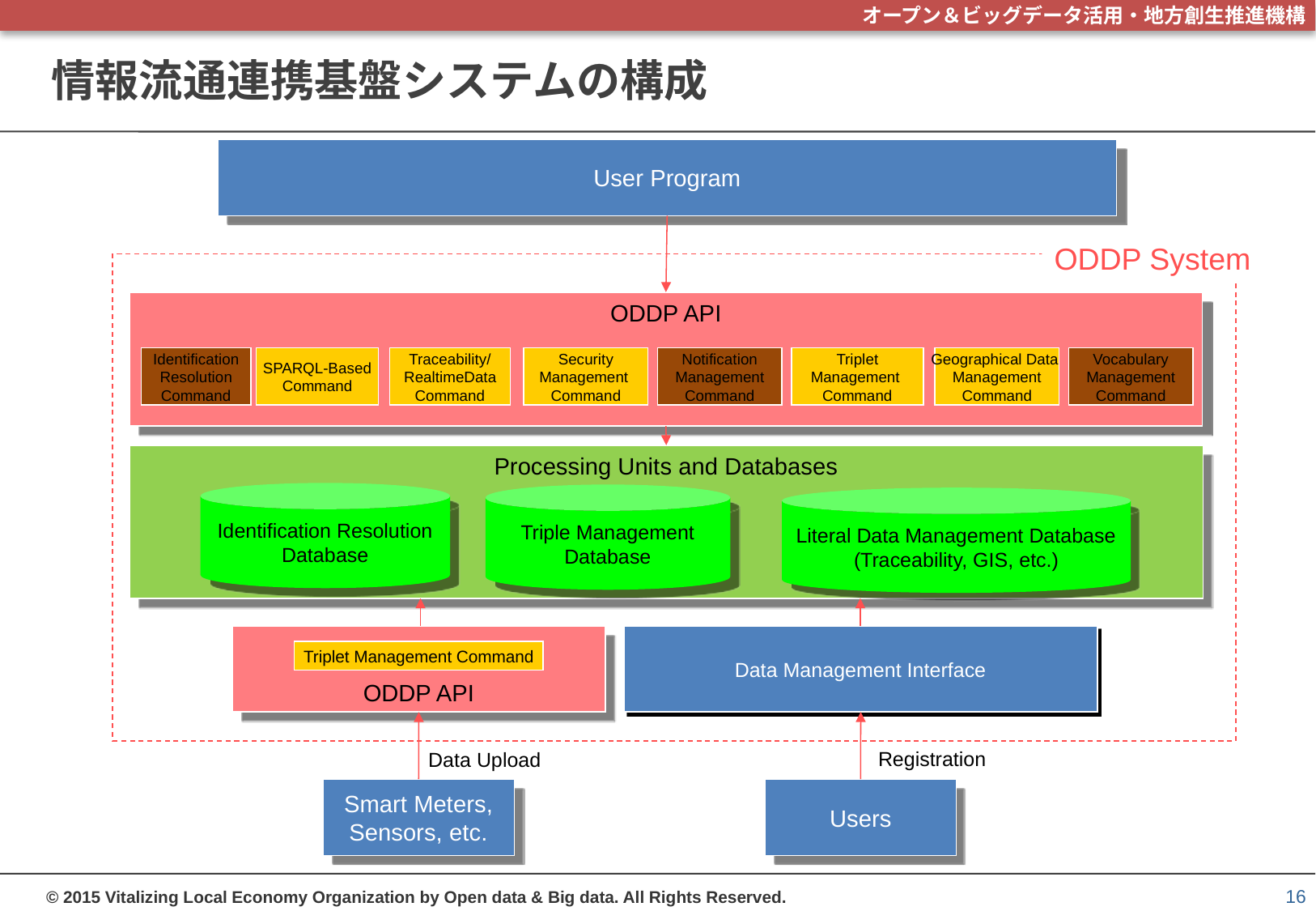

# 情報流通連携基盤システムの構成
User Program
ODDP System

ODDP API
Identification
Resolution
Command
SPARQL-Based
Command
Traceability/
RealtimeData
Command
Security
Management
Command
Notification
Management
Command
Triplet
Management
Command
Geographical Data
Management
Command
Vocabulary
Management
Command
Processing Units and Databases
Identification Resolution
Database
Triple Management
Database
Literal Data Management Database
(Traceability, GIS, etc.)
Data Management Interface
ODDP API
Triplet Management Command
Registration
Data Upload
Smart Meters,
Sensors, etc.
Users
16